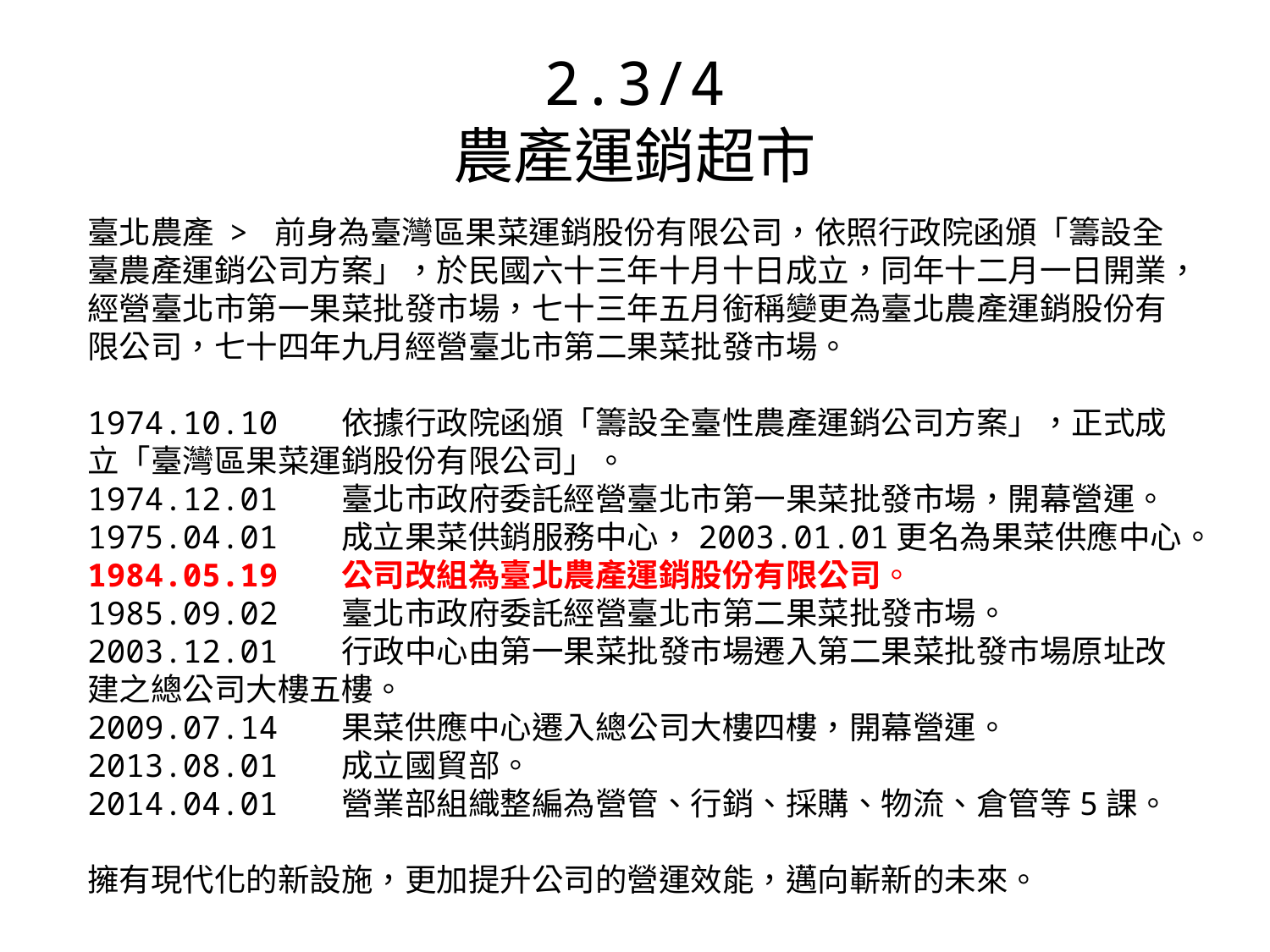

# 2.3/4 農產運銷超市
臺北農產 > 前身為臺灣區果菜運銷股份有限公司，依照行政院函頒「籌設全臺農產運銷公司方案」，於民國六十三年十月十日成立，同年十二月一日開業，經營臺北市第一果菜批發市場，七十三年五月銜稱變更為臺北農產運銷股份有限公司，七十四年九月經營臺北市第二果菜批發市場。

1974.10.10	依據行政院函頒「籌設全臺性農產運銷公司方案」，正式成立「臺灣區果菜運銷股份有限公司」。
1974.12.01	臺北市政府委託經營臺北市第一果菜批發市場，開幕營運。
1975.04.01	成立果菜供銷服務中心，2003.01.01更名為果菜供應中心。
1984.05.19	公司改組為臺北農產運銷股份有限公司。
1985.09.02	臺北市政府委託經營臺北市第二果菜批發市場。
2003.12.01	行政中心由第一果菜批發市場遷入第二果菜批發市場原址改建之總公司大樓五樓。
2009.07.14	果菜供應中心遷入總公司大樓四樓，開幕營運。
2013.08.01	成立國貿部。
2014.04.01	營業部組織整編為營管、行銷、採購、物流、倉管等5課。

擁有現代化的新設施，更加提升公司的營運效能，邁向嶄新的未來。